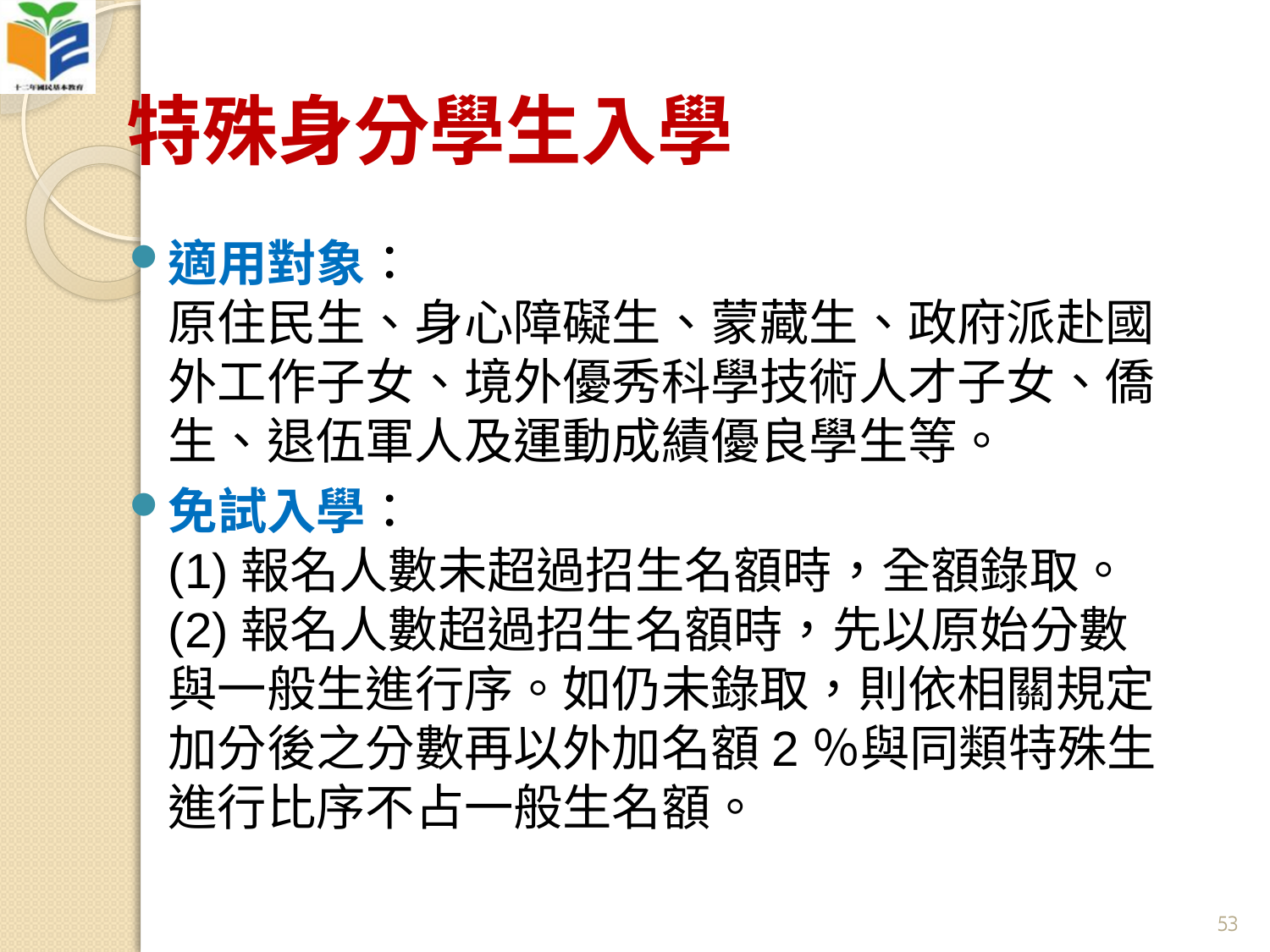

# 特殊身分學生入學
適用對象：
原住民生、身心障礙生、蒙藏生、政府派赴國外工作子女、境外優秀科學技術人才子女、僑生、退伍軍人及運動成績優良學生等。
免試入學：
(1)報名人數未超過招生名額時，全額錄取。
(2)報名人數超過招生名額時，先以原始分數與一般生進行序。如仍未錄取，則依相關規定加分後之分數再以外加名額2％與同類特殊生進行比序不占一般生名額。
53